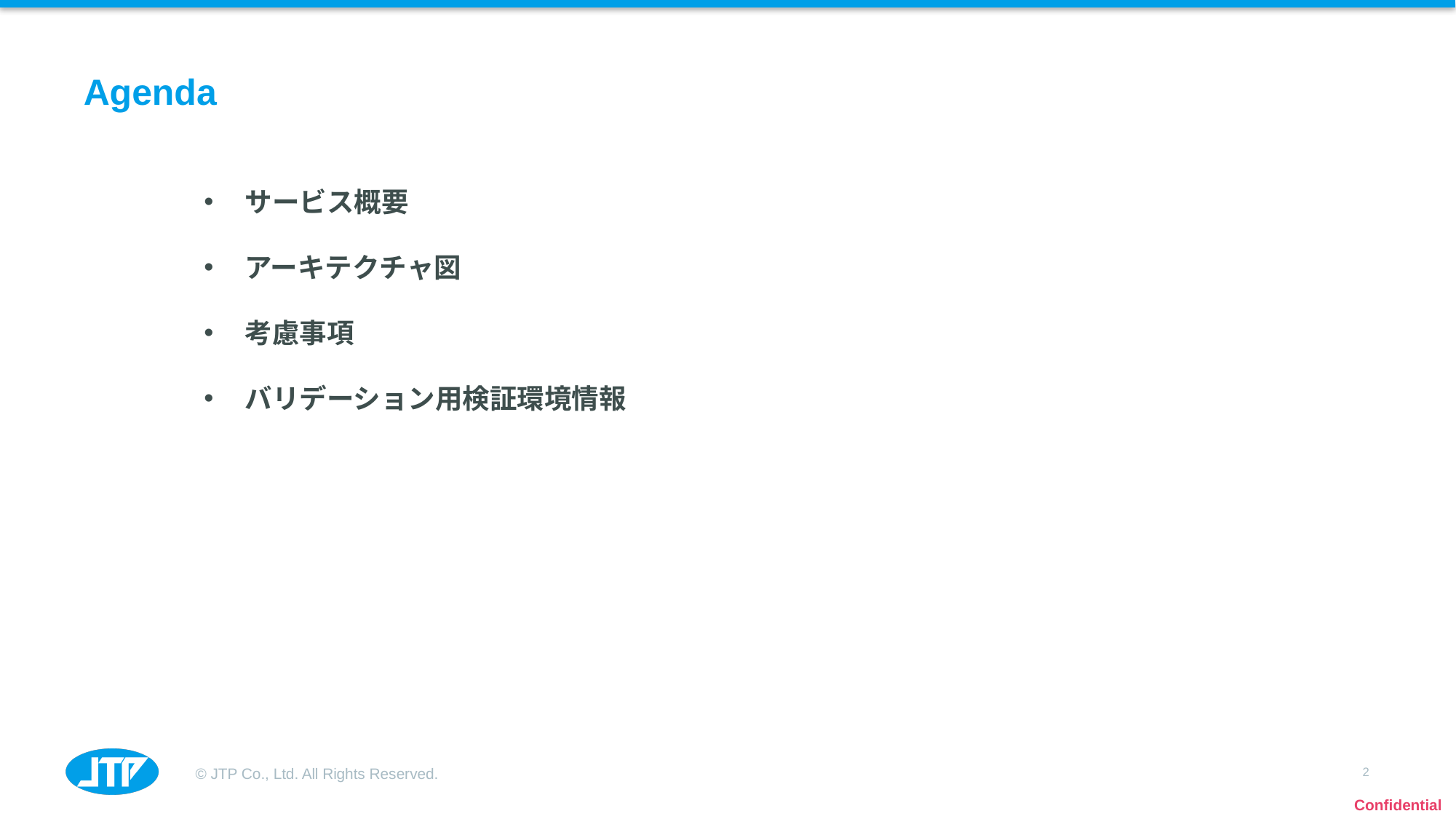

# Agenda
サービス概要
アーキテクチャ図
考慮事項
バリデーション用検証環境情報

2